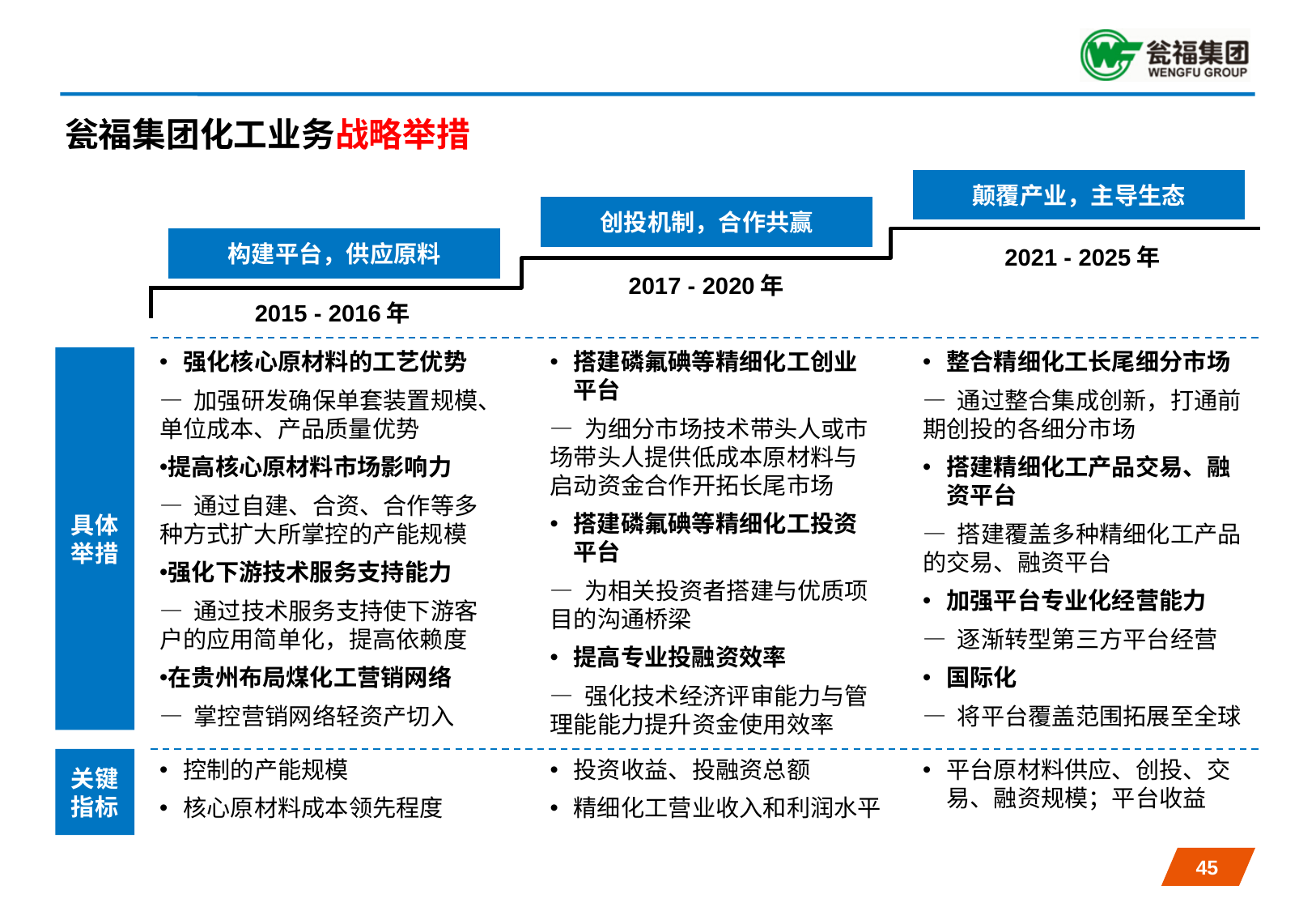

瓮福集团化工业务战略举措
颠覆产业，主导生态
创投机制，合作共赢
构建平台，供应原料
2021 - 2025年
2017 - 2020年
2015 - 2016年
强化核心原材料的工艺优势
— 加强研发确保单套装置规模、单位成本、产品质量优势
提高核心原材料市场影响力
— 通过自建、合资、合作等多种方式扩大所掌控的产能规模
强化下游技术服务支持能力
— 通过技术服务支持使下游客户的应用简单化，提高依赖度
在贵州布局煤化工营销网络
— 掌控营销网络轻资产切入
搭建磷氟碘等精细化工创业平台
— 为细分市场技术带头人或市场带头人提供低成本原材料与启动资金合作开拓长尾市场
搭建磷氟碘等精细化工投资平台
— 为相关投资者搭建与优质项目的沟通桥梁
提高专业投融资效率
— 强化技术经济评审能力与管理能能力提升资金使用效率
整合精细化工长尾细分市场
— 通过整合集成创新，打通前期创投的各细分市场
搭建精细化工产品交易、融资平台
— 搭建覆盖多种精细化工产品的交易、融资平台
加强平台专业化经营能力
— 逐渐转型第三方平台经营
国际化
— 将平台覆盖范围拓展至全球
具体
举措
关键
指标
控制的产能规模
核心原材料成本领先程度
投资收益、投融资总额
精细化工营业收入和利润水平
平台原材料供应、创投、交易、融资规模；平台收益